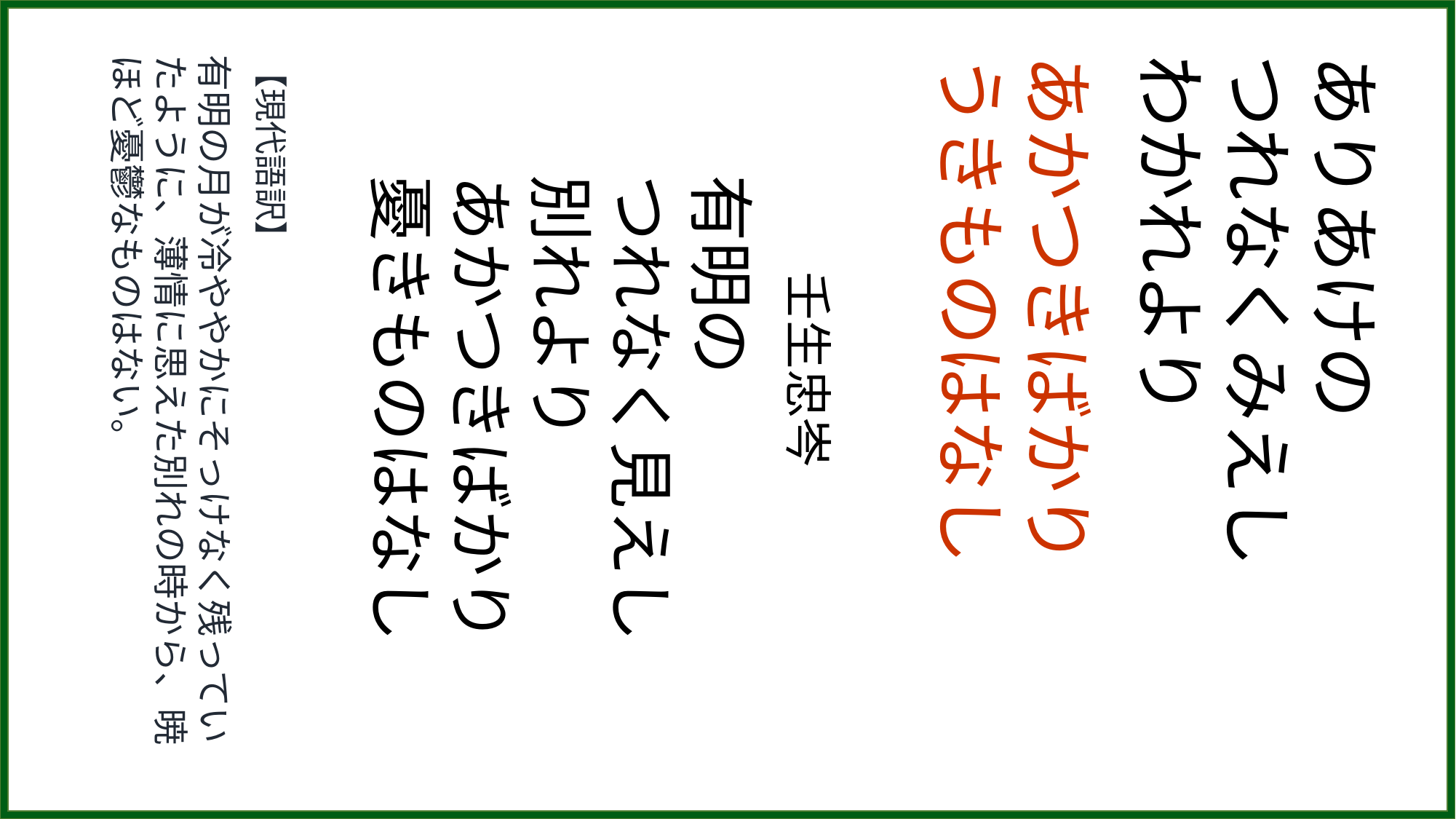

【現代語訳】

有明の月が冷ややかにそっけなく残っていたように、薄情に思えた別れの時から、暁ほど憂鬱なものはない。
　　壬生忠岑

有明の
つれなく見えし
別れより
あかつきばかり
憂きものはなし
あかつきばかり
うきものはなし
ありあけの
つれなくみえし
わかれより